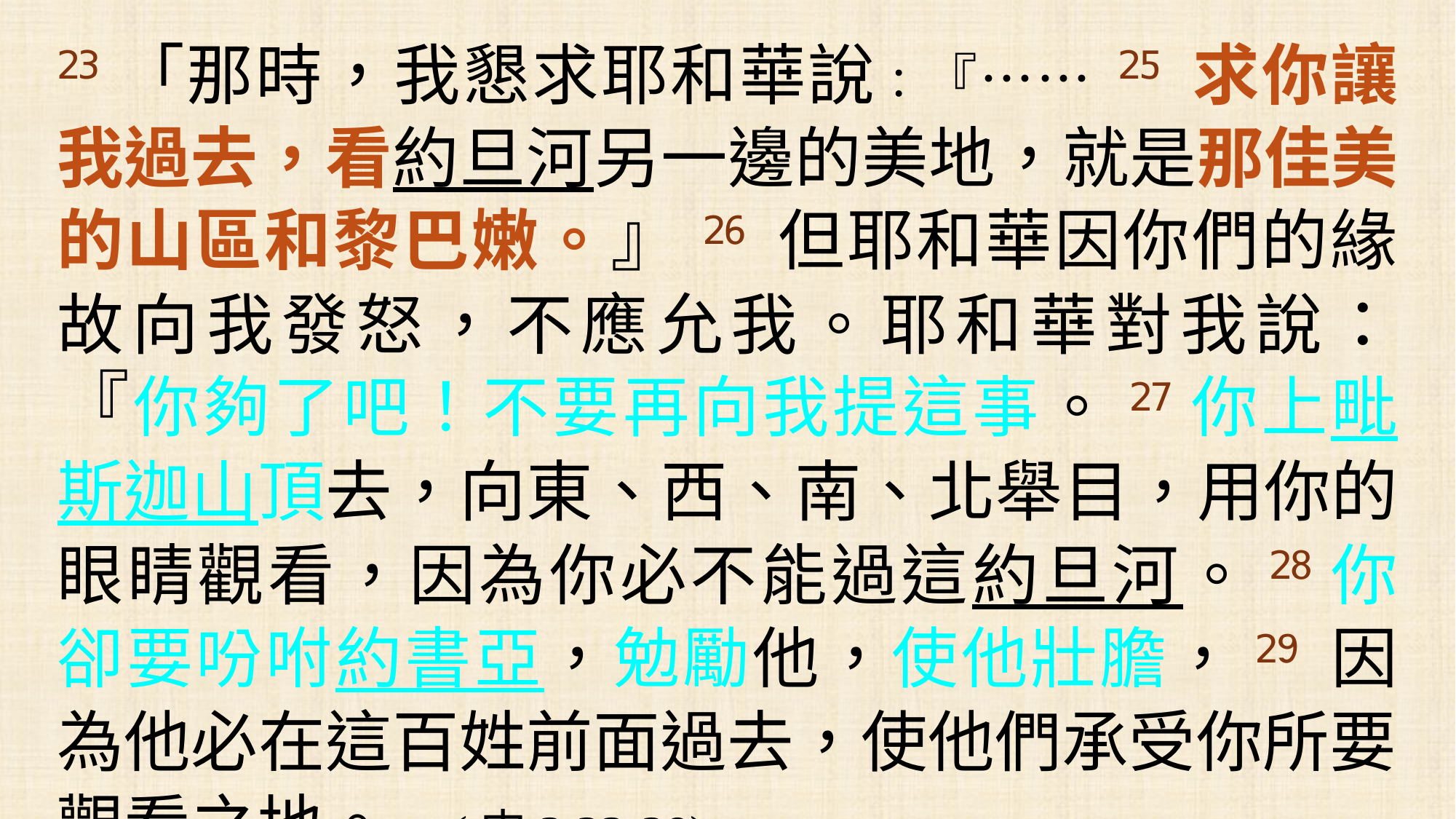

23「那時，我懇求耶和華說：『…… 25 求你讓我過去，看約旦河另一邊的美地，就是那佳美的山區和黎巴嫩。』26 但耶和華因你們的緣故向我發怒，不應允我。耶和華對我說：『你夠了吧！不要再向我提這事。27你上毗斯迦山頂去，向東、西、南、北舉目，用你的眼睛觀看，因為你必不能過這約旦河。28你卻要吩咐約書亞，勉勵他，使他壯膽，29 因為他必在這百姓前面過去，使他們承受你所要觀看之地。』(申3:23-29)